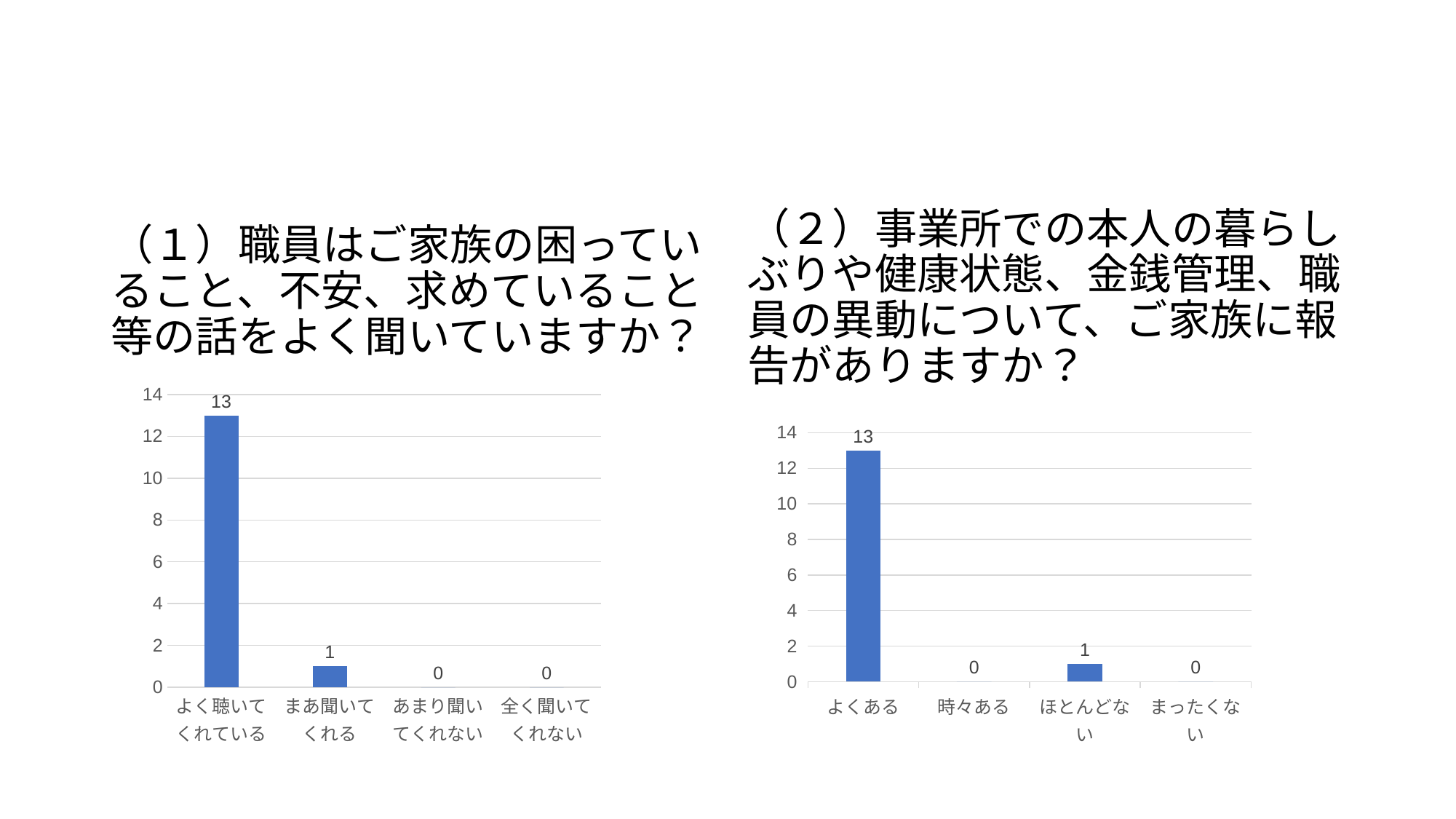

#
（２）事業所での本人の暮らしぶりや健康状態、金銭管理、職員の異動について、ご家族に報告がありますか？

（１）職員はご家族の困っていること、不安、求めていること等の話をよく聞いていますか？

### Chart

| Category | 系列 1 |
|---|---|
| よく聴いてくれている | 13.0 |
| まあ聞いてくれる | 1.0 |
| あまり聞いてくれない | 0.0 |
| 全く聞いてくれない | 0.0 |

### Chart

| Category | 系列 1 |
|---|---|
| よくある | 13.0 |
| 時々ある | 0.0 |
| ほとんどない | 1.0 |
| まったくない | 0.0 |